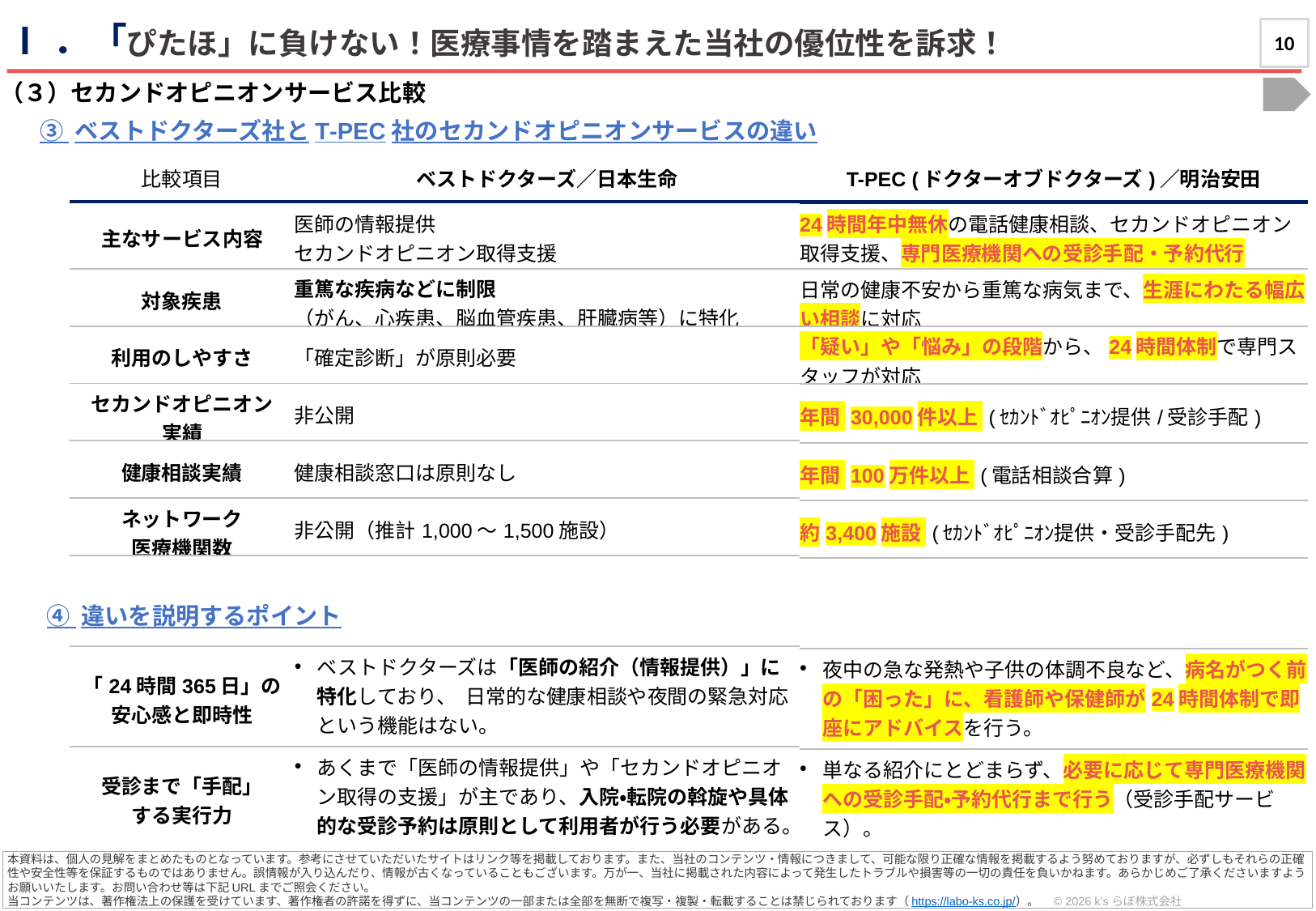

Ⅰ．「ぴたほ」に負けない！医療事情を踏まえた当社の優位性を訴求！
10
（３）セカンドオピニオンサービス比較

③ ベストドクターズ社とT‐PEC社のセカンドオピニオンサービスの違い
| 比較項目 | ベストドクターズ／日本生命 | T-PEC (ドクターオブドクターズ)／明治安田 |
| --- | --- | --- |
| 主なサービス内容 | 医師の情報提供 セカンドオピニオン取得支援 | 24時間年中無休の電話健康相談、セカンドオピニオン取得支援、専門医療機関への受診手配・予約代行 |
| 対象疾患 | 重篤な疾病などに制限 （がん、心疾患、脳血管疾患、肝臓病等）に特化 | 日常の健康不安から重篤な病気まで、生涯にわたる幅広い相談に対応 |
| 利用のしやすさ | 「確定診断」が原則必要 | 「疑い」や「悩み」の段階から、24時間体制で専門スタッフが対応 |
| セカンドオピニオン 実績 | 非公開 | 年間 30,000件以上 (ｾｶﾝﾄﾞｵﾋﾟﾆｵﾝ提供/受診手配) |
| 健康相談実績 | 健康相談窓口は原則なし | 年間 100万件以上 (電話相談合算) |
| ネットワーク 医療機関数 | 非公開（推計1,000〜1,500施設） | 約3,400施設 (ｾｶﾝﾄﾞｵﾋﾟﾆｵﾝ提供・受診手配先) |
|  |  |  |
| 「24時間365日」の 安心感と即時性 | ベストドクターズは「医師の紹介（情報提供）」に特化しており、 日常的な健康相談や夜間の緊急対応という機能はない。 | 夜中の急な発熱や子供の体調不良など、病名がつく前の「困った」に、看護師や保健師が24時間体制で即座にアドバイスを行う。 |
| 受診まで「手配」 する実行力 | あくまで「医師の情報提供」や「セカンドオピニオン取得の支援」が主であり、入院・転院の斡旋や具体的な受診予約は原則として利用者が行う必要がある。 | 単なる紹介にとどまらず、必要に応じて専門医療機関への受診手配・予約代行まで行う（受診手配サービス）。 |
| 24時間年中無休の電話健康相談、セカンドオピニオン取得支援、専門医療機関への受診手配・予約代行 |
| --- |
| 日常の健康不安から重篤な病気まで、生涯にわたる幅広い相談に対応 |
| 「疑い」や「悩み」の段階から、24時間体制で専門スタッフが対応 |
| 年間 30,000件以上 (ｾｶﾝﾄﾞｵﾋﾟﾆｵﾝ提供/受診手配) |
| 年間 100万件以上 (電話相談合算) |
| 約3,400施設 (ｾｶﾝﾄﾞｵﾋﾟﾆｵﾝ提供・受診手配先) |
|  |
| 夜中の急な発熱や子供の体調不良など、病名がつく前の「困った」に、看護師や保健師が24時間体制で即座にアドバイスを行う。 |
| 単なる紹介にとどまらず、必要に応じて専門医療機関への受診手配・予約代行まで行う（受診手配サービス）。 |
④ 違いを説明するポイント